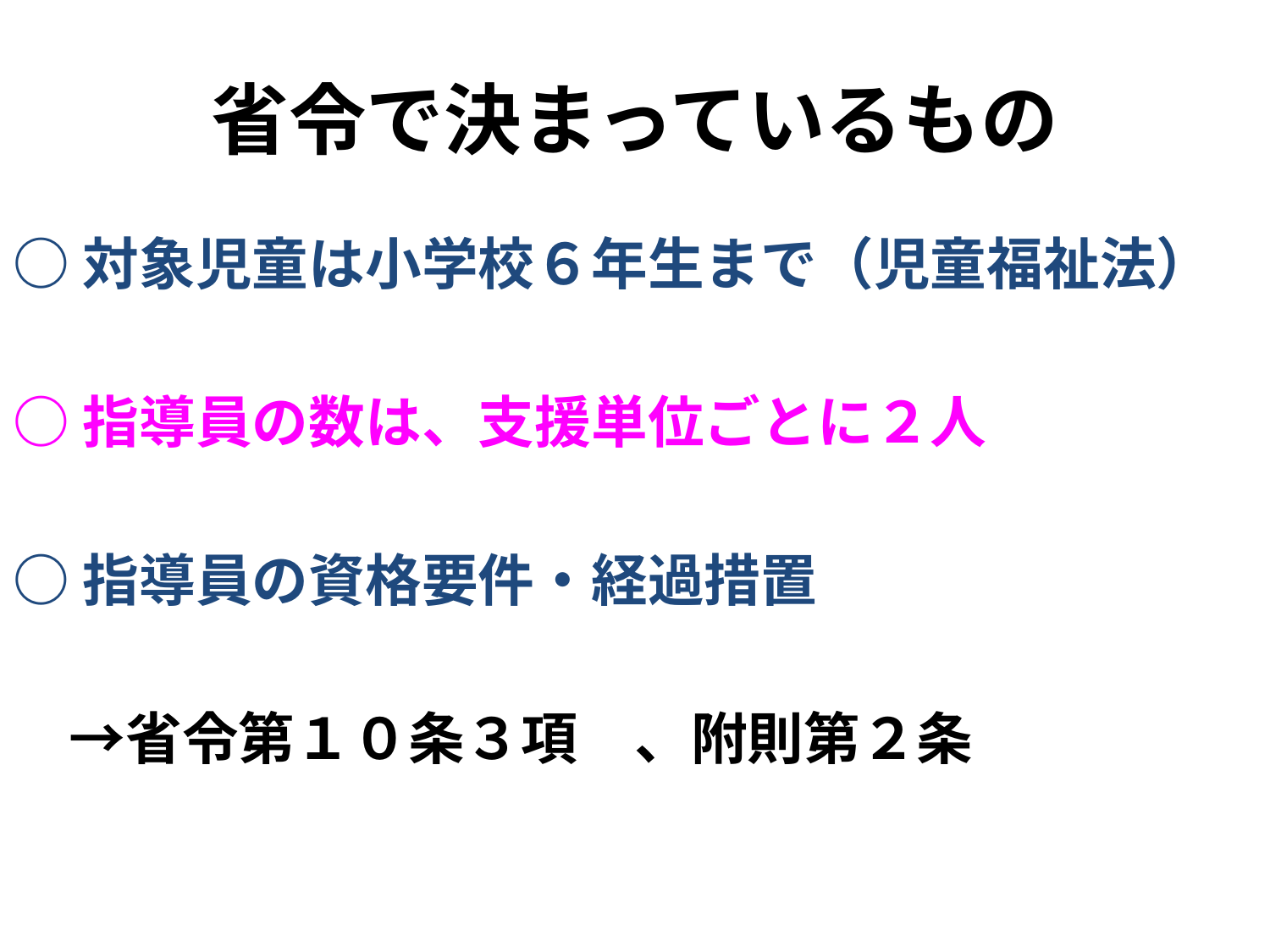

# 省令で決まっているもの
○対象児童は小学校６年生まで（児童福祉法）

○指導員の数は、支援単位ごとに２人

○指導員の資格要件・経過措置

　→省令第１０条３項　、附則第２条